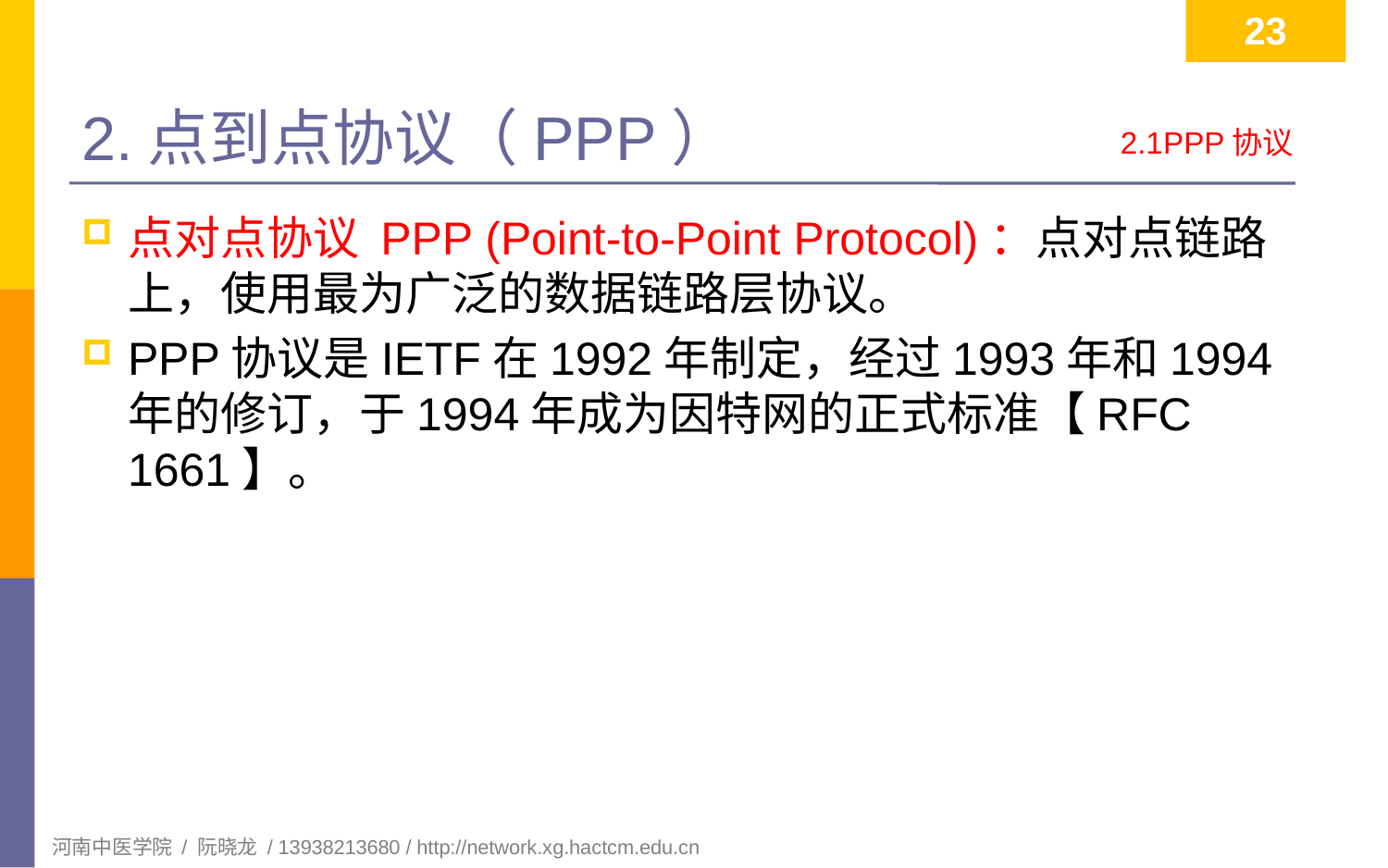

23
# 2.点到点协议（PPP）
2.1PPP协议
点对点协议 PPP (Point-to-Point Protocol)：点对点链路上，使用最为广泛的数据链路层协议。
PPP协议是IETF在1992年制定，经过1993年和1994年的修订，于1994年成为因特网的正式标准【RFC 1661】。